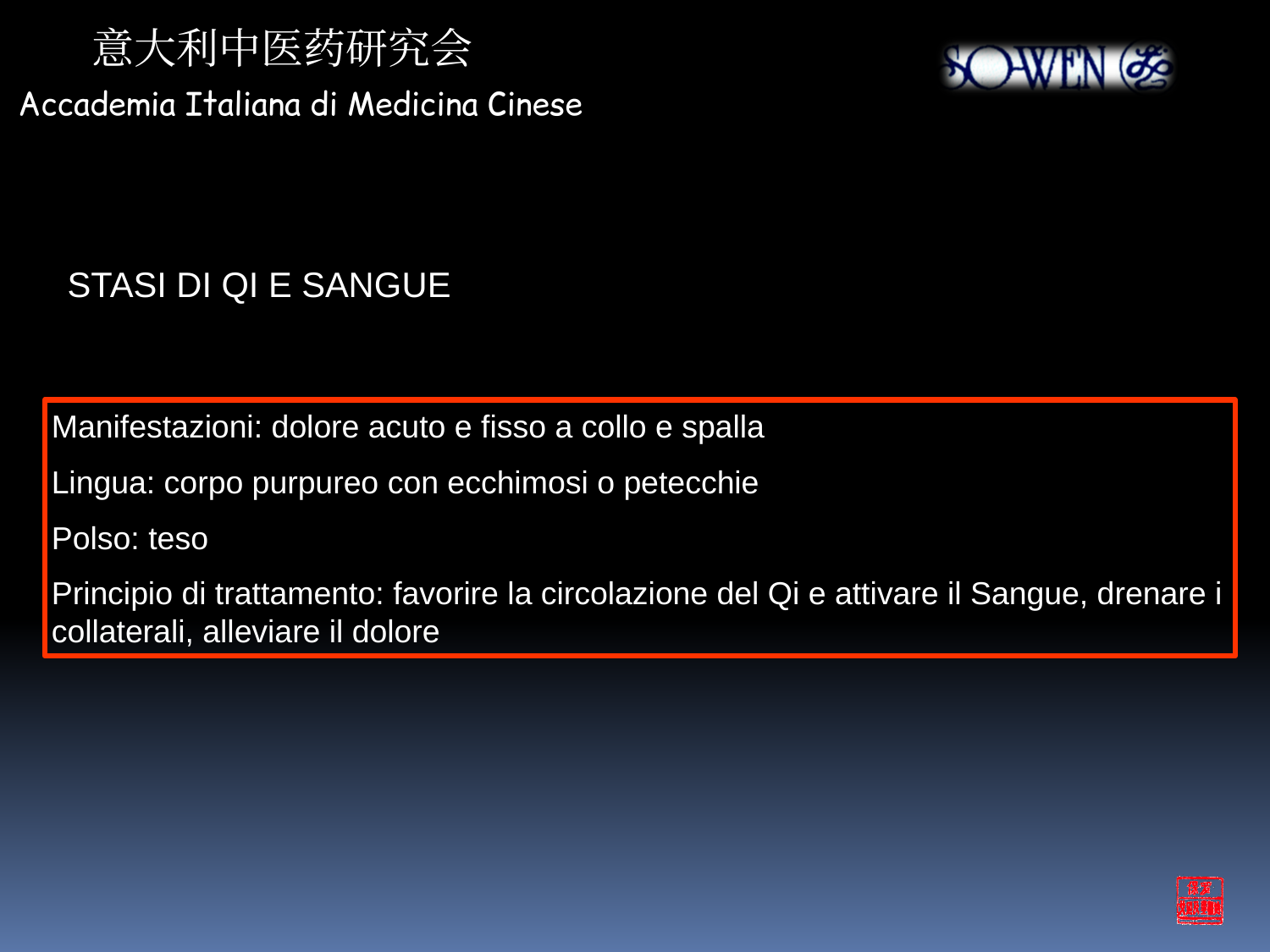

意大利中医药研究会
Accademia Italiana di Medicina Cinese
STASI DI QI E SANGUE
Manifestazioni: dolore acuto e fisso a collo e spalla
Lingua: corpo purpureo con ecchimosi o petecchie
Polso: teso
Principio di trattamento: favorire la circolazione del Qi e attivare il Sangue, drenare i collaterali, alleviare il dolore